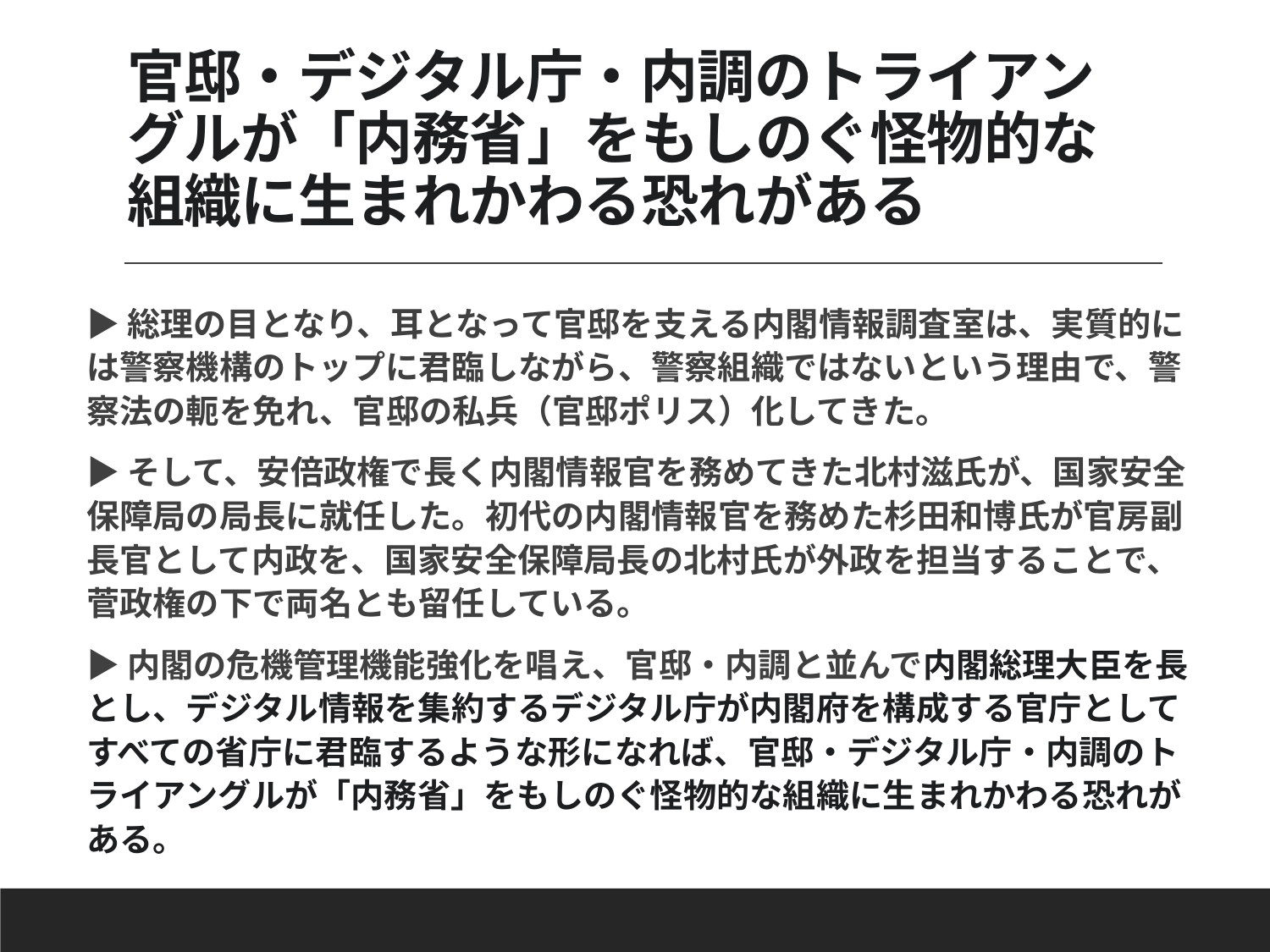

# 官邸・デジタル庁・内調のトライアングルが「内務省」をもしのぐ怪物的な組織に生まれかわる恐れがある
▶総理の目となり、耳となって官邸を支える内閣情報調査室は、実質的には警察機構のトップに君臨しながら、警察組織ではないという理由で、警察法の軛を免れ、官邸の私兵（官邸ポリス）化してきた。
▶そして、安倍政権で長く内閣情報官を務めてきた北村滋氏が、国家安全保障局の局長に就任した。初代の内閣情報官を務めた杉田和博氏が官房副長官として内政を、国家安全保障局長の北村氏が外政を担当することで、菅政権の下で両名とも留任している。
▶内閣の危機管理機能強化を唱え、官邸・内調と並んで内閣総理大臣を長とし、デジタル情報を集約するデジタル庁が内閣府を構成する官庁としてすべての省庁に君臨するような形になれば、官邸・デジタル庁・内調のトライアングルが「内務省」をもしのぐ怪物的な組織に生まれかわる恐れがある。